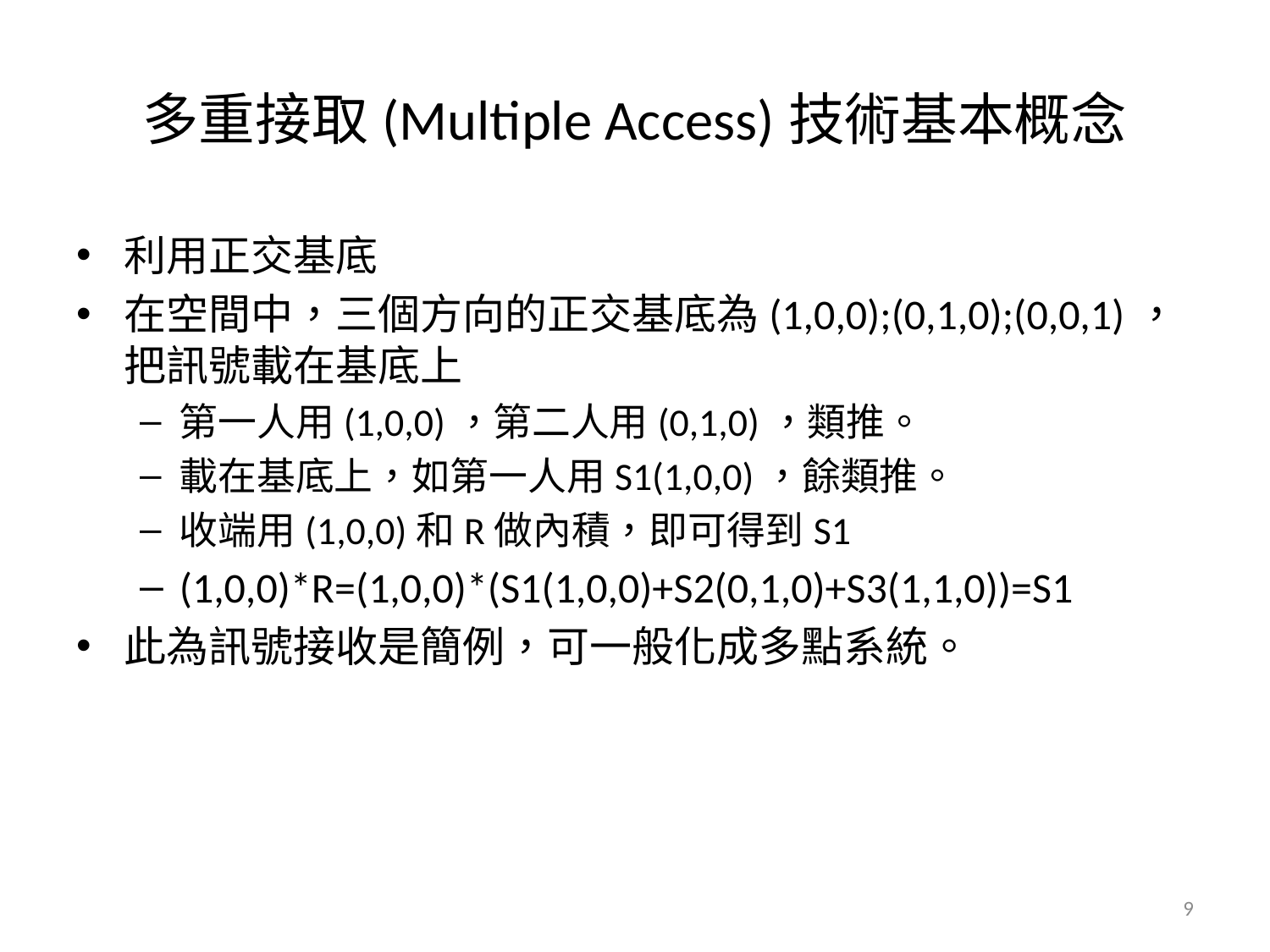

# 多重接取(Multiple Access)技術基本概念
利用正交基底
在空間中，三個方向的正交基底為(1,0,0);(0,1,0);(0,0,1)，把訊號載在基底上
第一人用(1,0,0)，第二人用(0,1,0)，類推。
載在基底上，如第一人用S1(1,0,0)，餘類推。
收端用(1,0,0)和R做內積，即可得到S1
(1,0,0)*R=(1,0,0)*(S1(1,0,0)+S2(0,1,0)+S3(1,1,0))=S1
此為訊號接收是簡例，可一般化成多點系統。
9